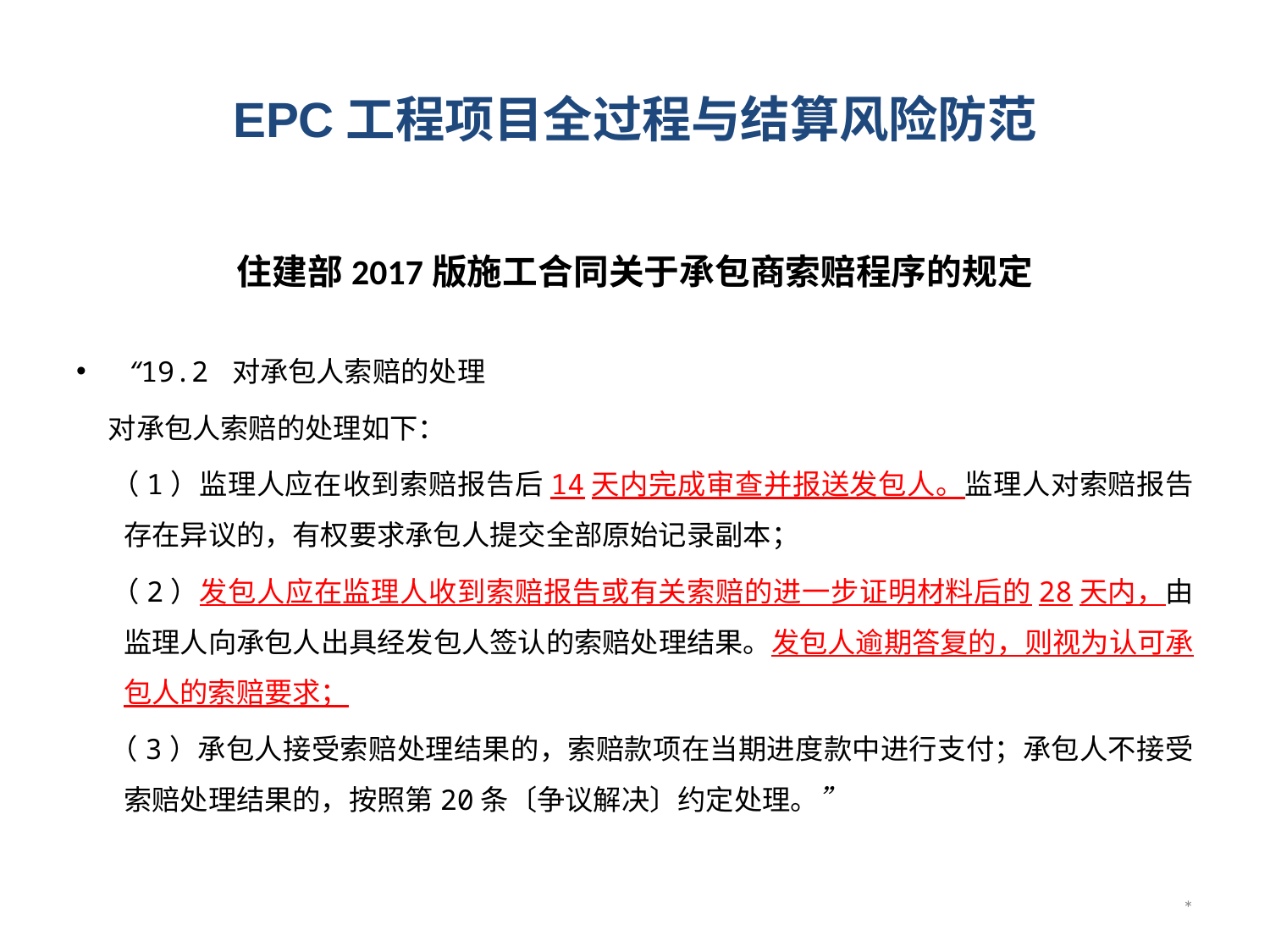

# EPC工程项目全过程与结算风险防范
住建部2017版施工合同关于承包商索赔程序的规定

“19.2 对承包人索赔的处理
    对承包人索赔的处理如下：
    （1）监理人应在收到索赔报告后14天内完成审查并报送发包人。监理人对索赔报告存在异议的，有权要求承包人提交全部原始记录副本；
    （2）发包人应在监理人收到索赔报告或有关索赔的进一步证明材料后的28天内，由监理人向承包人出具经发包人签认的索赔处理结果。发包人逾期答复的，则视为认可承包人的索赔要求；
    （3）承包人接受索赔处理结果的，索赔款项在当期进度款中进行支付；承包人不接受索赔处理结果的，按照第20条〔争议解决〕约定处理。”
*